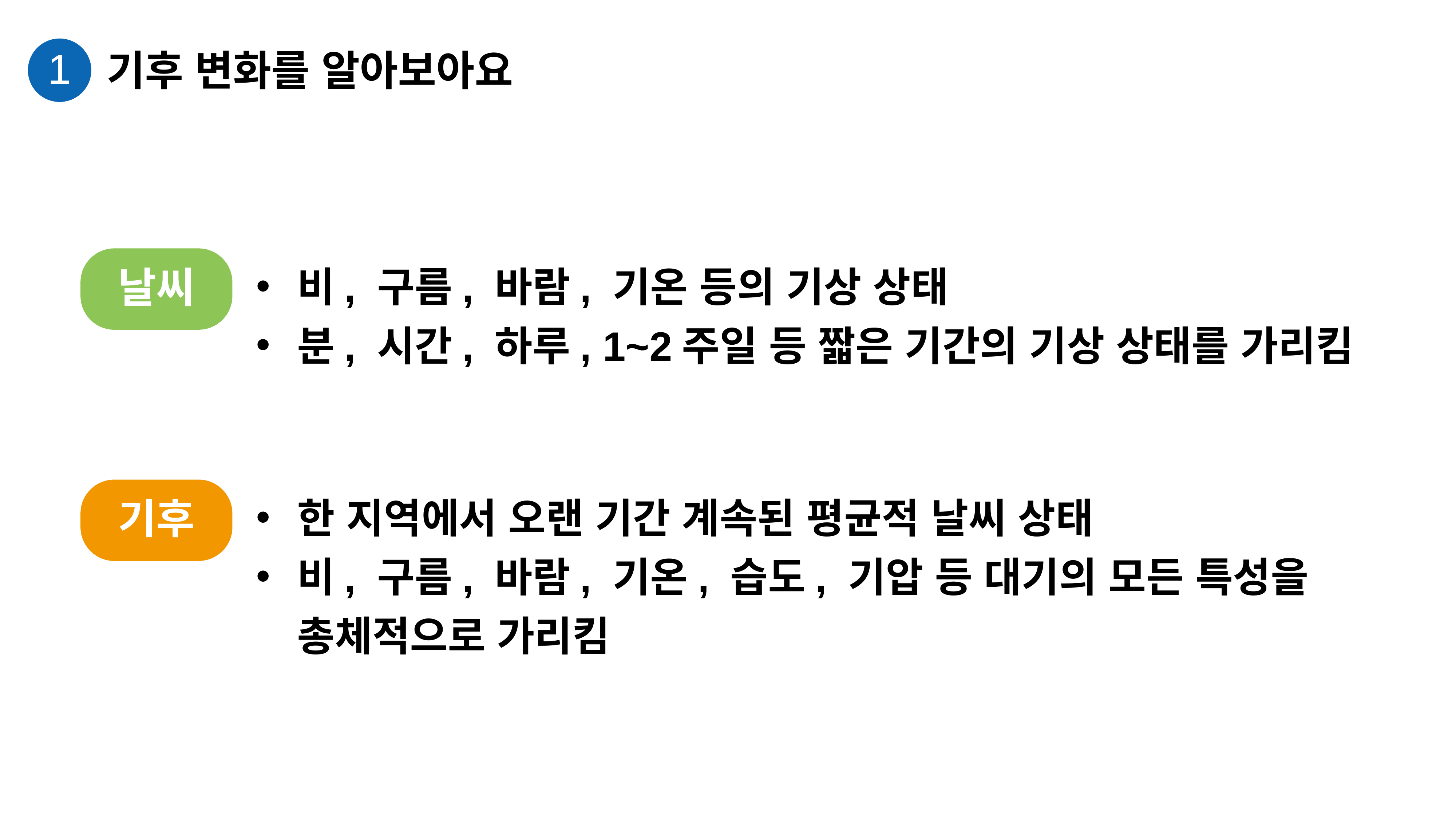

1
기후 변화를 알아보아요

비, 구름, 바람, 기온 등의 기상 상태
분, 시간, 하루, 1~2주일 등 짧은 기간의 기상 상태를 가리킴
날씨

한 지역에서 오랜 기간 계속된 평균적 날씨 상태
비, 구름, 바람, 기온, 습도, 기압 등 대기의 모든 특성을 총체적으로 가리킴
기후